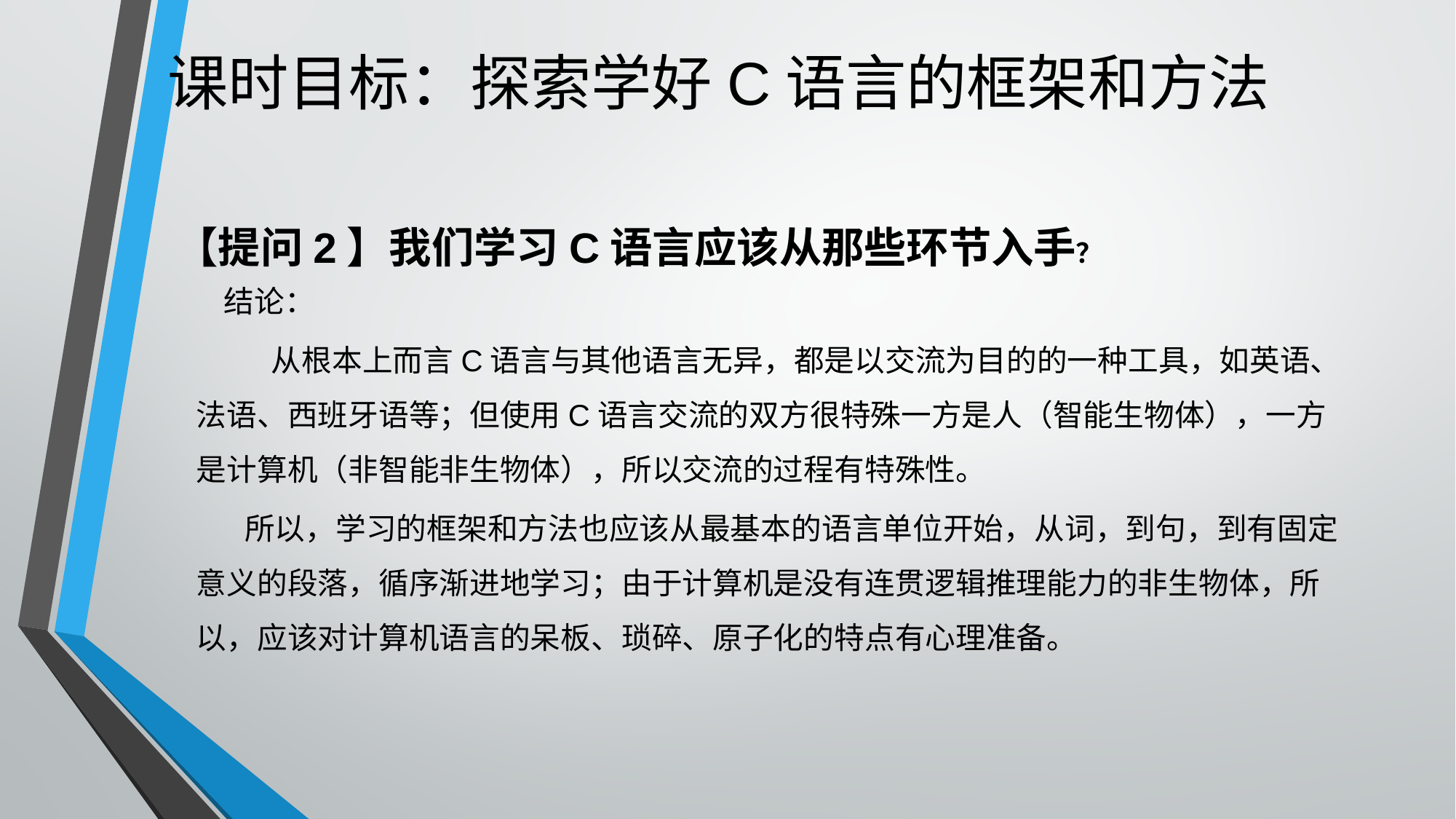

# 课时目标：探索学好C语言的框架和方法
【提问2】我们学习C语言应该从那些环节入手？
结论：
      从根本上而言C语言与其他语言无异，都是以交流为目的的一种工具，如英语、法语、西班牙语等；但使用C语言交流的双方很特殊一方是人（智能生物体），一方是计算机（非智能非生物体），所以交流的过程有特殊性。
  所以，学习的框架和方法也应该从最基本的语言单位开始，从词，到句，到有固定意义的段落，循序渐进地学习；由于计算机是没有连贯逻辑推理能力的非生物体，所以，应该对计算机语言的呆板、琐碎、原子化的特点有心理准备。